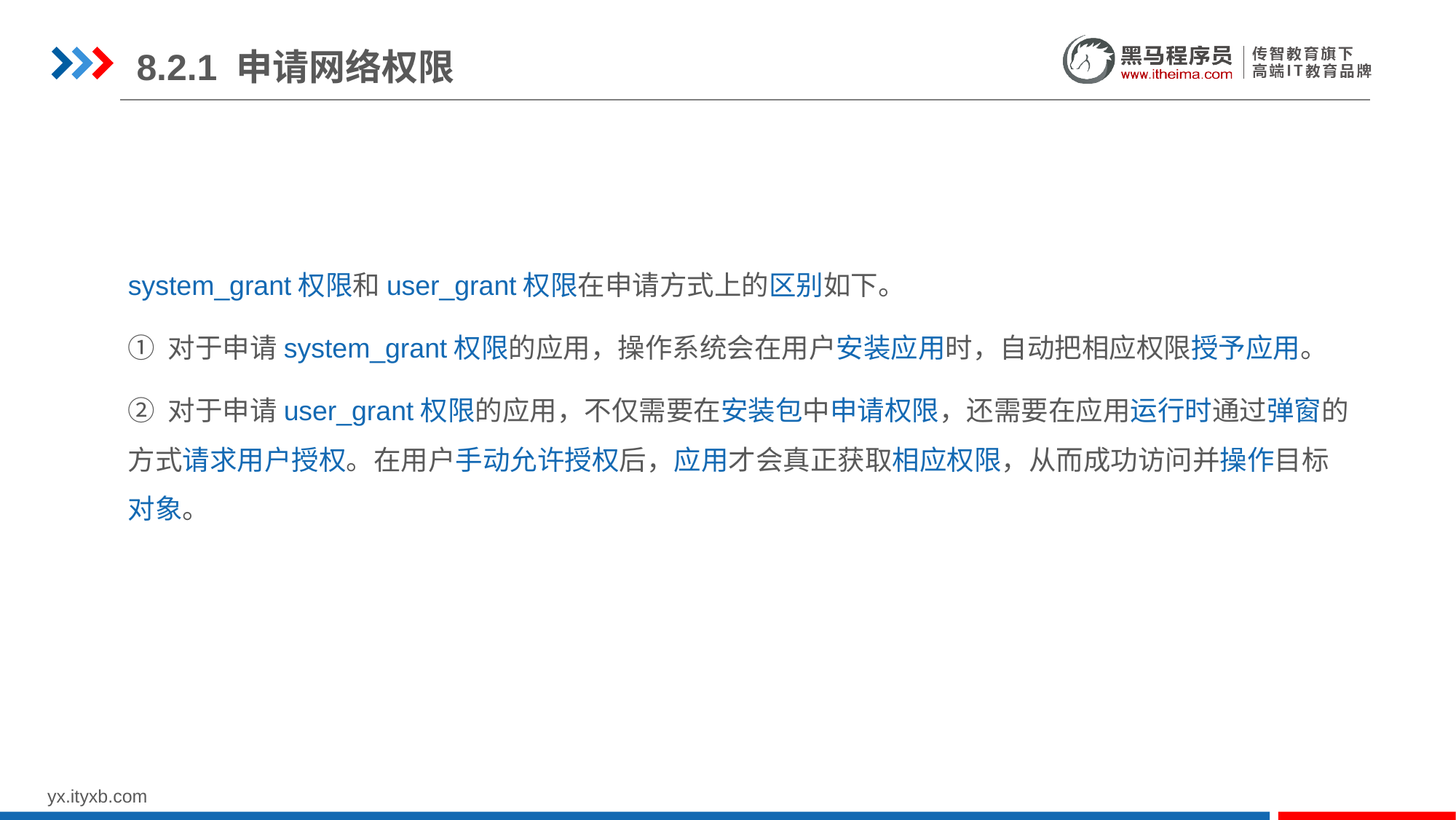

8.2.1 申请网络权限
system_grant权限和user_grant权限在申请方式上的区别如下。

① 对于申请system_grant权限的应用，操作系统会在用户安装应用时，自动把相应权限授予应用。

② 对于申请user_grant权限的应用，不仅需要在安装包中申请权限，还需要在应用运行时通过弹窗的方式请求用户授权。在用户手动允许授权后，应用才会真正获取相应权限，从而成功访问并操作目标对象。